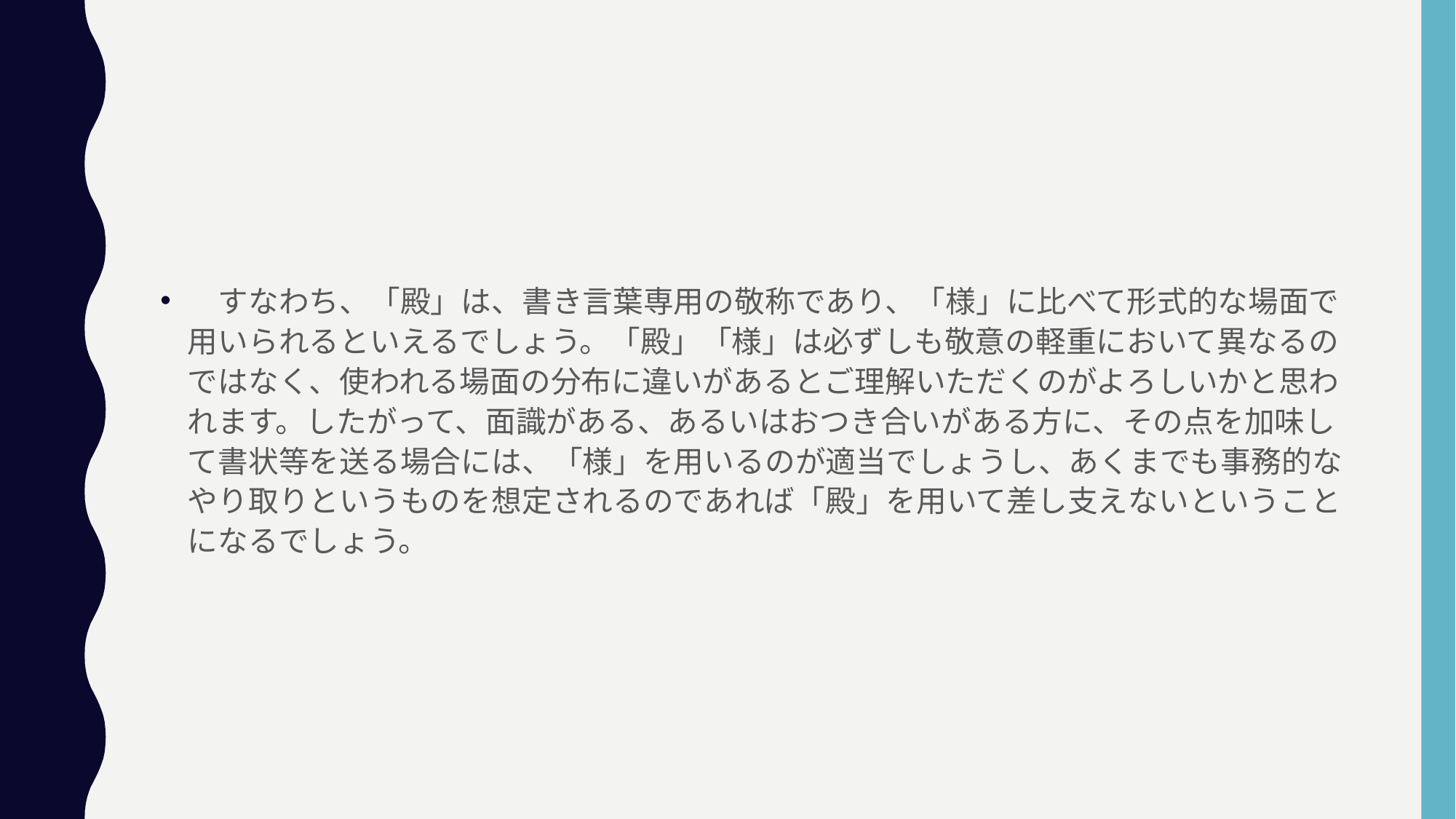

#
　すなわち、「殿」は、書き言葉専用の敬称であり、「様」に比べて形式的な場面で用いられるといえるでしょう。「殿」「様」は必ずしも敬意の軽重において異なるのではなく、使われる場面の分布に違いがあるとご理解いただくのがよろしいかと思われます。したがって、面識がある、あるいはおつき合いがある方に、その点を加味して書状等を送る場合には、「様」を用いるのが適当でしょうし、あくまでも事務的なやり取りというものを想定されるのであれば「殿」を用いて差し支えないということになるでしょう。